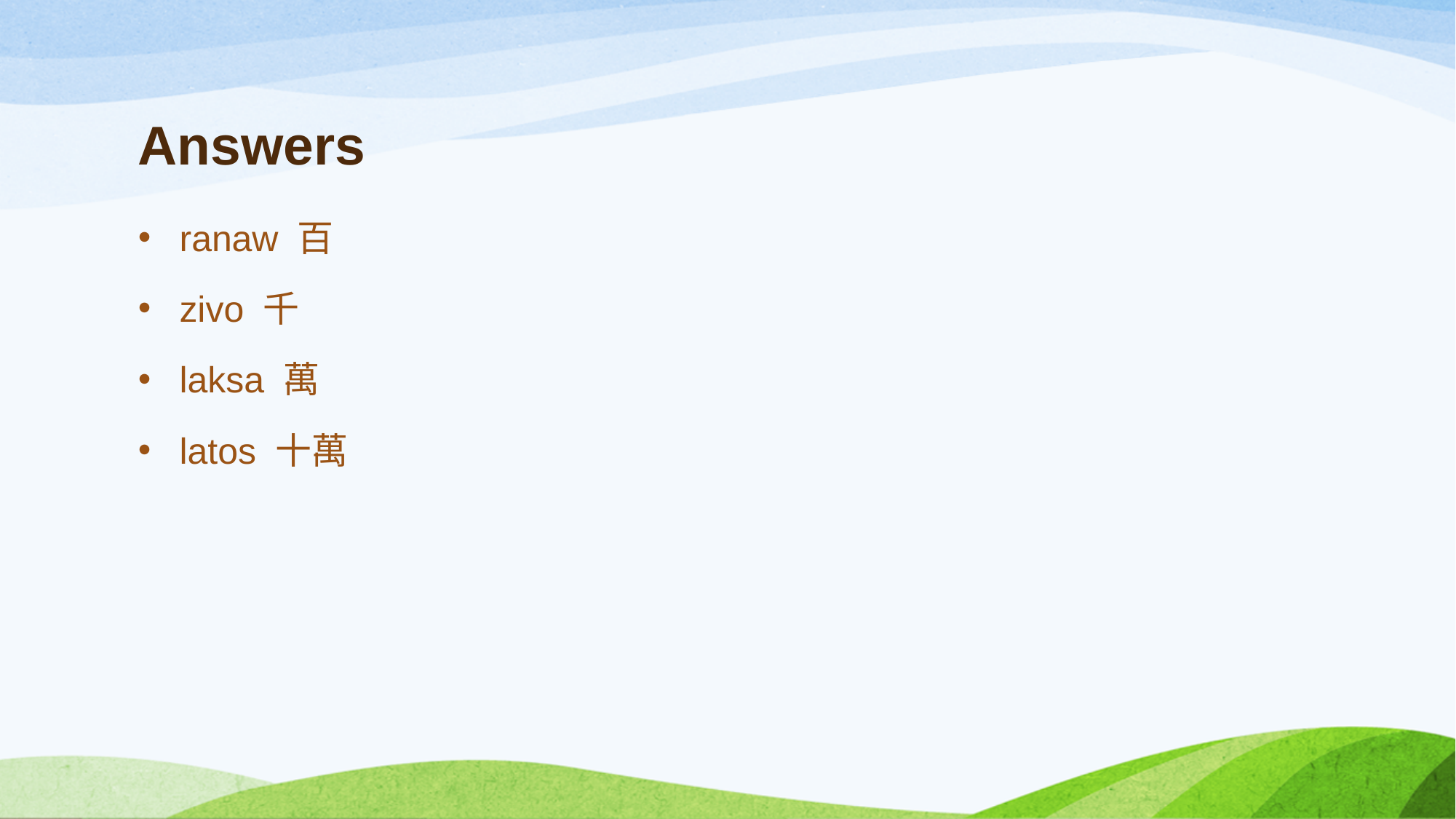

# Answers
ranaw 百
zivo 千
laksa 萬
latos 十萬